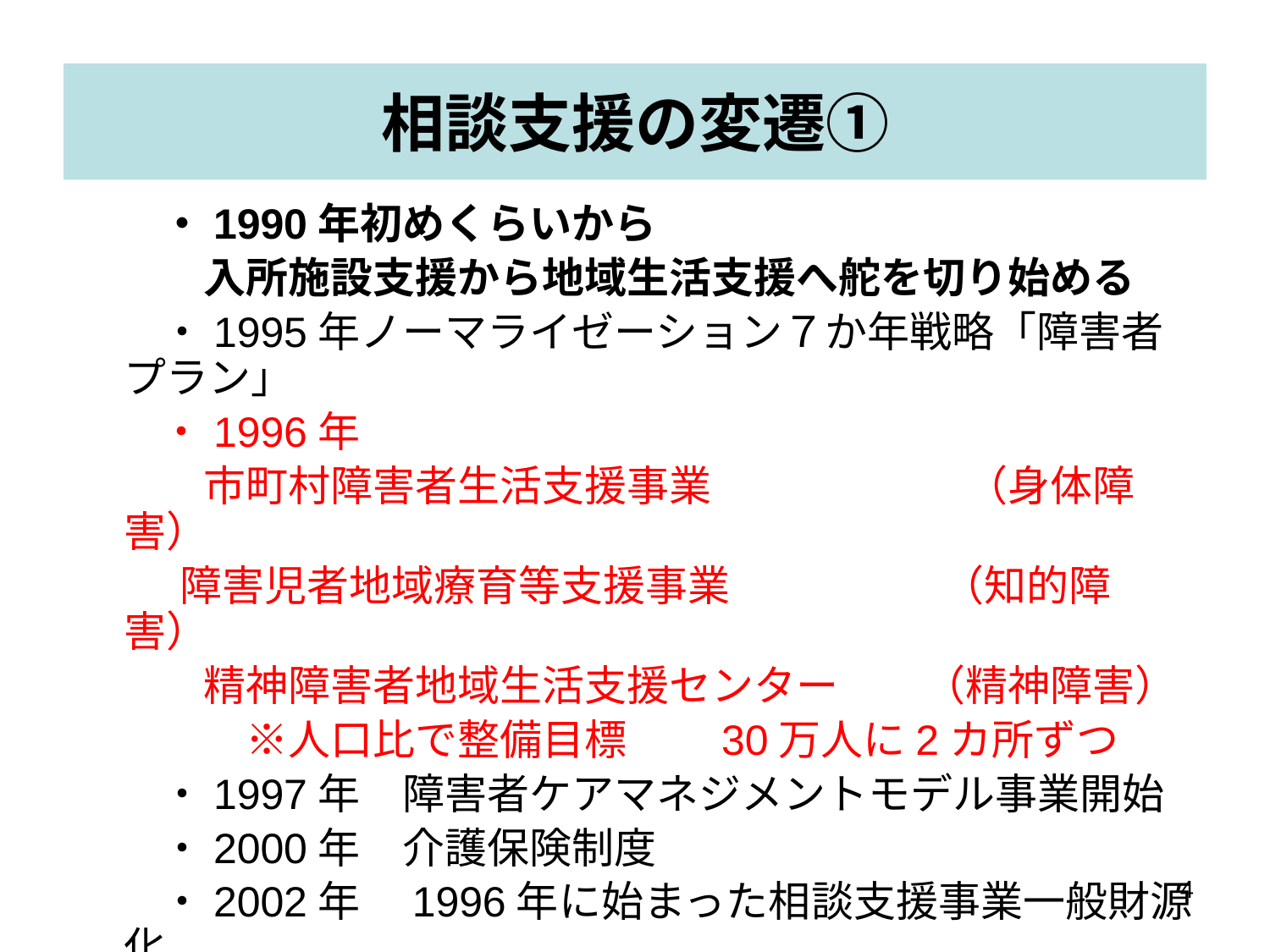

# 相談支援の変遷①
　　・1990年初めくらいから
　　　入所施設支援から地域生活支援へ舵を切り始める
　　・1995年ノーマライゼーション７か年戦略「障害者プラン」
　　・1996年
　　　市町村障害者生活支援事業　　　　　　（身体障害）
　　  障害児者地域療育等支援事業　　　　　（知的障害）
　　　精神障害者地域生活支援センター　　（精神障害）
　　　　※人口比で整備目標　　30万人に2カ所ずつ
　　・1997年　障害者ケアマネジメントモデル事業開始
　　・2000年　介護保険制度
　　・2002年　1996年に始まった相談支援事業一般財源化
　　　　　　　　 障害者ケアガイドライン策定

4